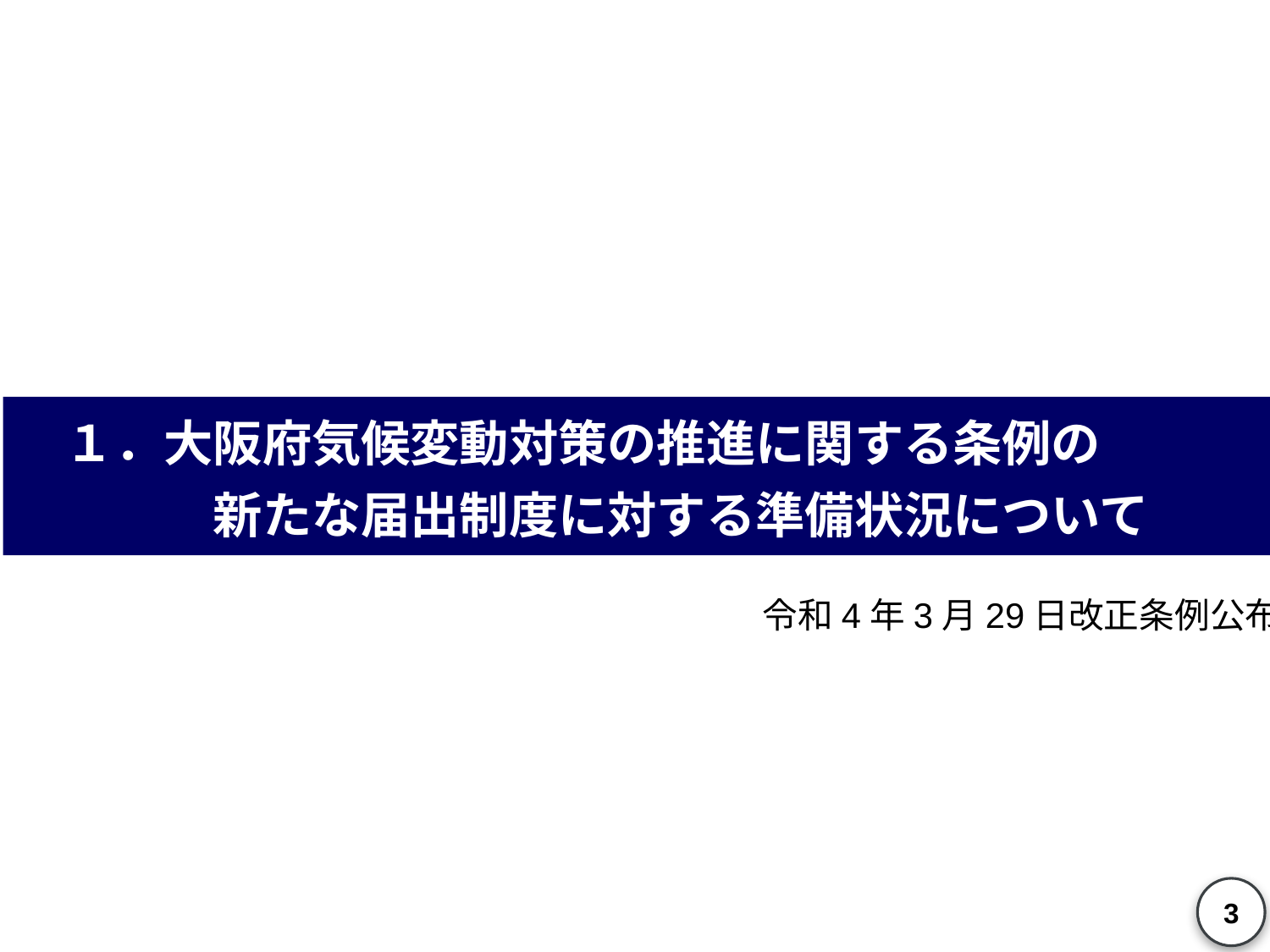

# １．大阪府気候変動対策の推進に関する条例の 　　　　新たな届出制度に対する準備状況について
令和4年3月29日改正条例公布
3